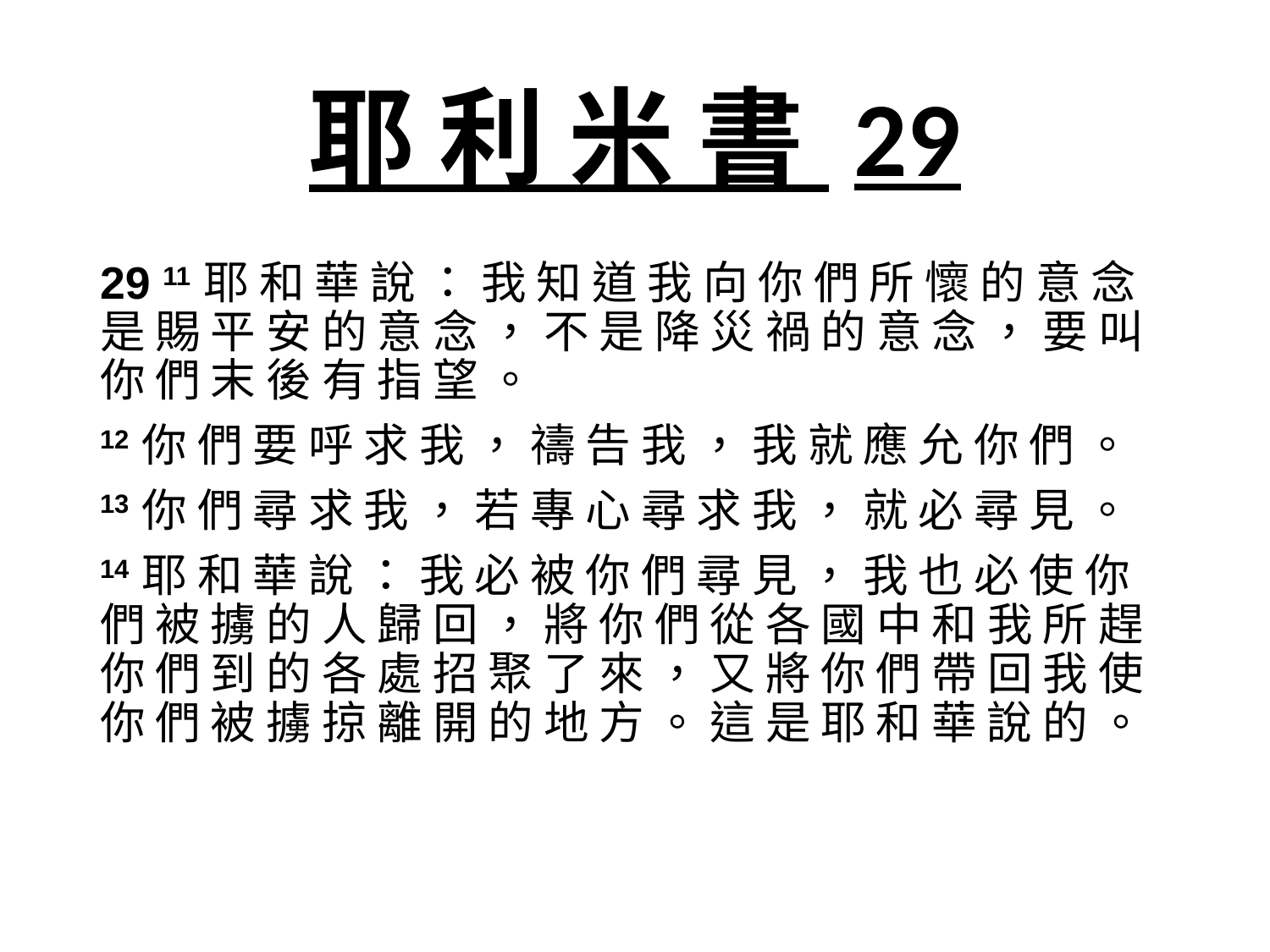

# 耶 利 米 書 29
29 11 耶 和 華 說 ： 我 知 道 我 向 你 們 所 懷 的 意 念 是 賜 平 安 的 意 念 ， 不 是 降 災 禍 的 意 念 ， 要 叫 你 們 末 後 有 指 望 。
12 你 們 要 呼 求 我 ， 禱 告 我 ， 我 就 應 允 你 們 。
13 你 們 尋 求 我 ， 若 專 心 尋 求 我 ， 就 必 尋 見 。
14 耶 和 華 說 ： 我 必 被 你 們 尋 見 ， 我 也 必 使 你 們 被 擄 的 人 歸 回 ， 將 你 們 從 各 國 中 和 我 所 趕 你 們 到 的 各 處 招 聚 了 來 ， 又 將 你 們 帶 回 我 使 你 們 被 擄 掠 離 開 的 地 方 。 這 是 耶 和 華 說 的 。